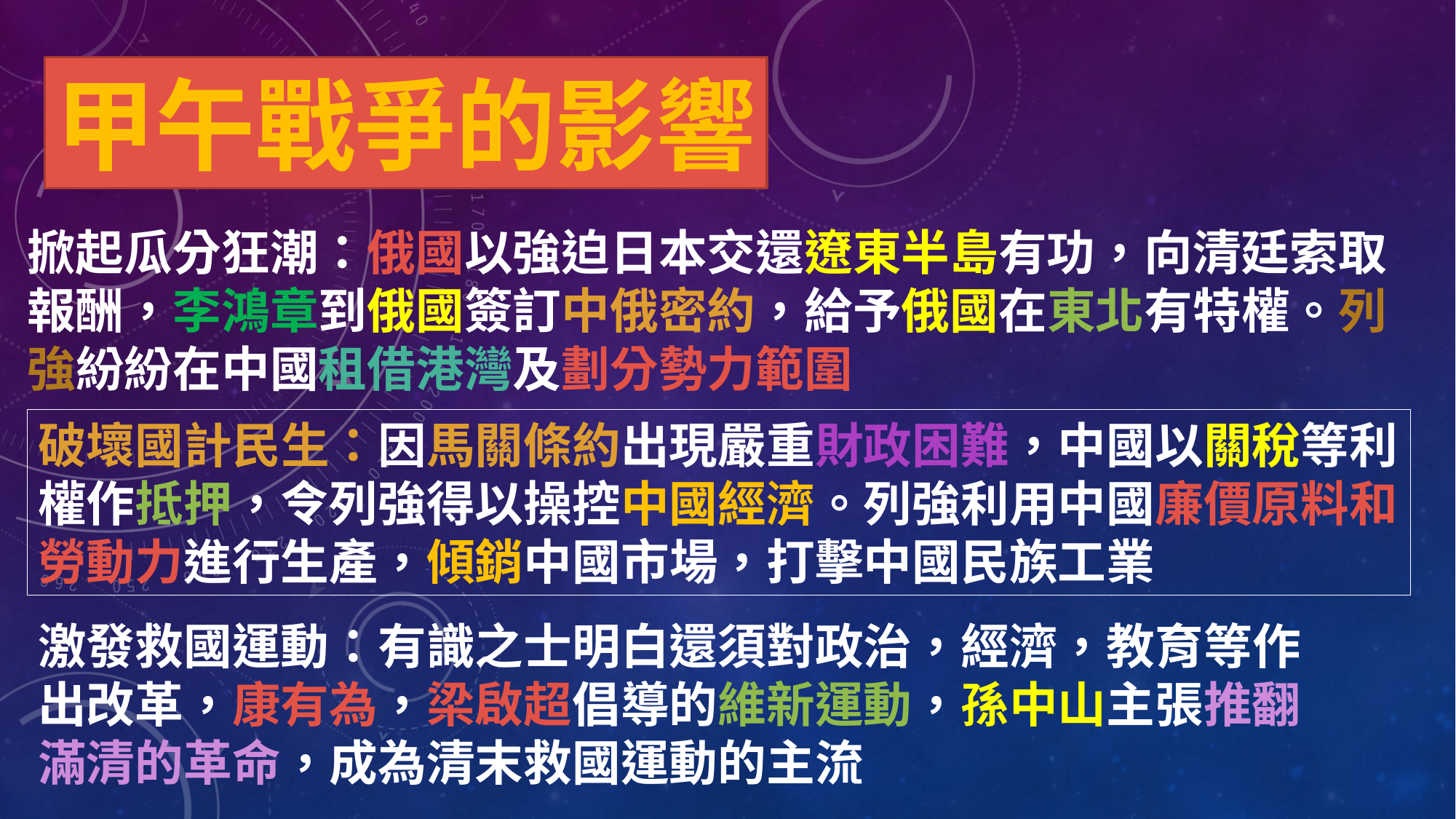

甲午戰爭的影響
掀起瓜分狂潮：俄國以強迫日本交還遼東半島有功，向清廷索取報酬，李鴻章到俄國簽訂中俄密約，給予俄國在東北有特權。列強紛紛在中國租借港灣及劃分勢力範圍

破壞國計民生：因馬關條約出現嚴重財政困難，中國以關稅等利權作抵押，令列強得以操控中國經濟。列強利用中國廉價原料和勞動力進行生產，傾銷中國市場，打擊中國民族工業
激發救國運動：有識之士明白還須對政治，經濟，教育等作出改革，康有為，梁啟超倡導的維新運動，孫中山主張推翻滿清的革命，成為清末救國運動的主流